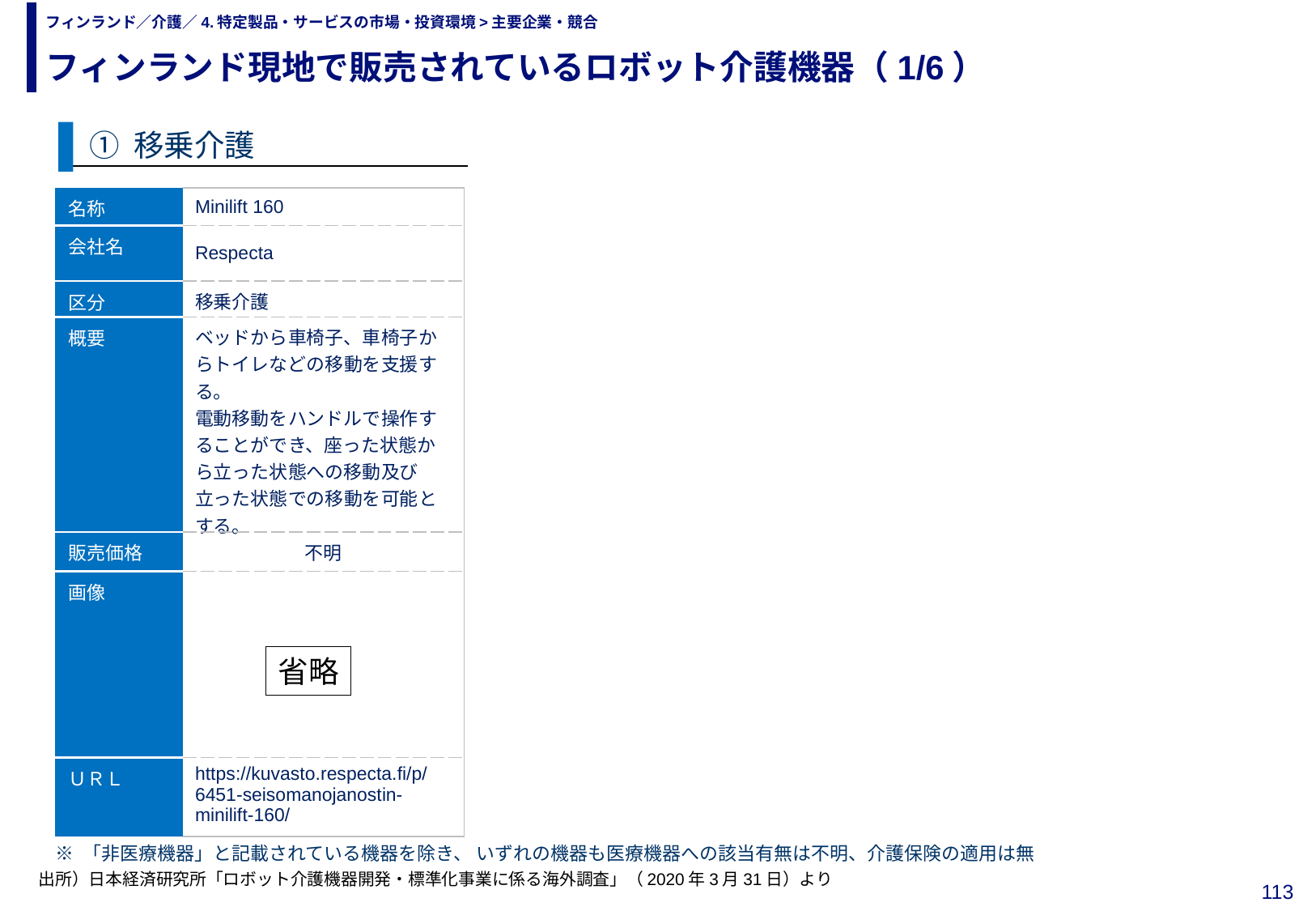

フィンランド現地で販売されているロボット介護機器（1/6）
# フィンランド／介護／4.特定製品・サービスの市場・投資環境>主要企業・競合
① 移乗介護

| 名称 | Minilift 160 |
| --- | --- |
| 会社名 | Respecta |
| 区分 | 移乗介護 |
| 概要 | ベッドから車椅子、車椅子からトイレなどの移動を支援する。 電動移動をハンドルで操作することができ、座った状態から立った状態への移動及び立った状態での移動を可能とする。 |
| 販売価格 | 不明 |
| 画像 |  |
| ＵＲＬ | https://kuvasto.respecta.fi/p/6451-seisomanojanostin-minilift-160/ |
省略
※ 「非医療機器」と記載されている機器を除き、 いずれの機器も医療機器への該当有無は不明、介護保険の適用は無
出所）日本経済研究所「ロボット介護機器開発・標準化事業に係る海外調査」（2020年3月31日）より